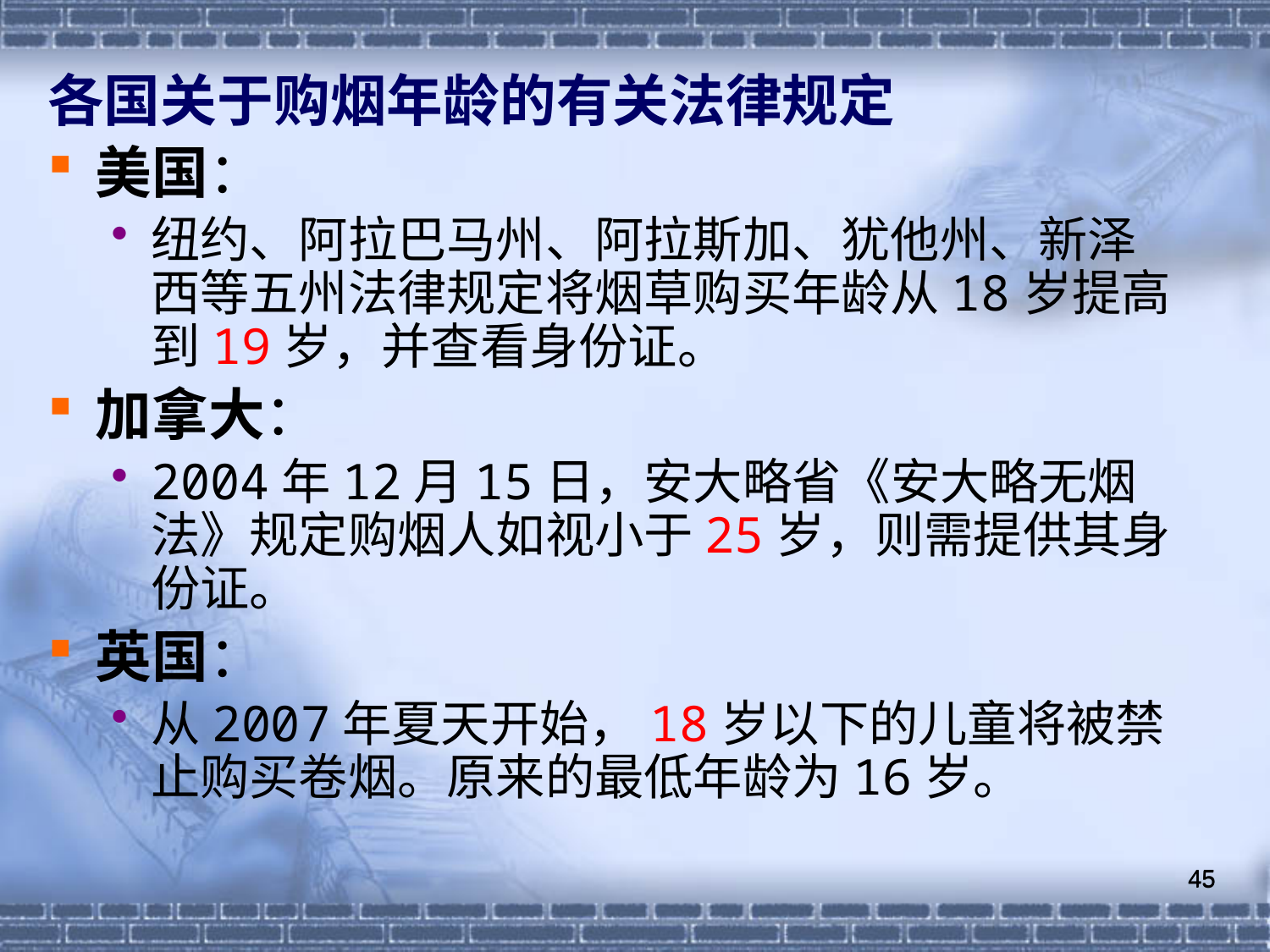

各国关于购烟年龄的有关法律规定
美国：
纽约、阿拉巴马州、阿拉斯加、犹他州、新泽西等五州法律规定将烟草购买年龄从18岁提高到19岁，并查看身份证。
加拿大：
2004年12月15日，安大略省《安大略无烟法》规定购烟人如视小于25岁，则需提供其身份证。
英国：
从2007年夏天开始，18岁以下的儿童将被禁止购买卷烟。原来的最低年龄为16岁。
45
45